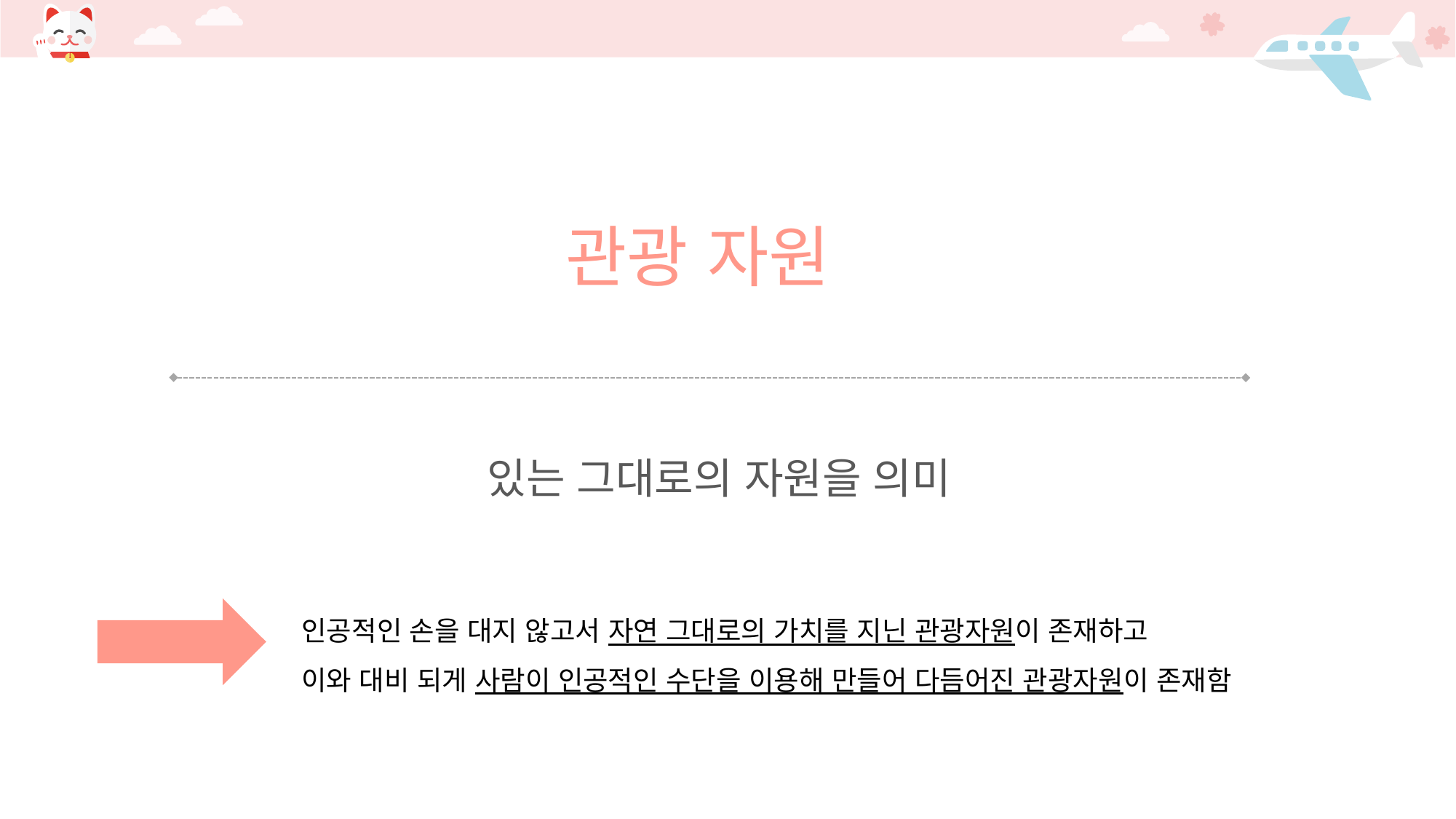

관광 자원
있는 그대로의 자원을 의미
인공적인 손을 대지 않고서 자연 그대로의 가치를 지닌 관광자원이 존재하고
이와 대비 되게 사람이 인공적인 수단을 이용해 만들어 다듬어진 관광자원이 존재함